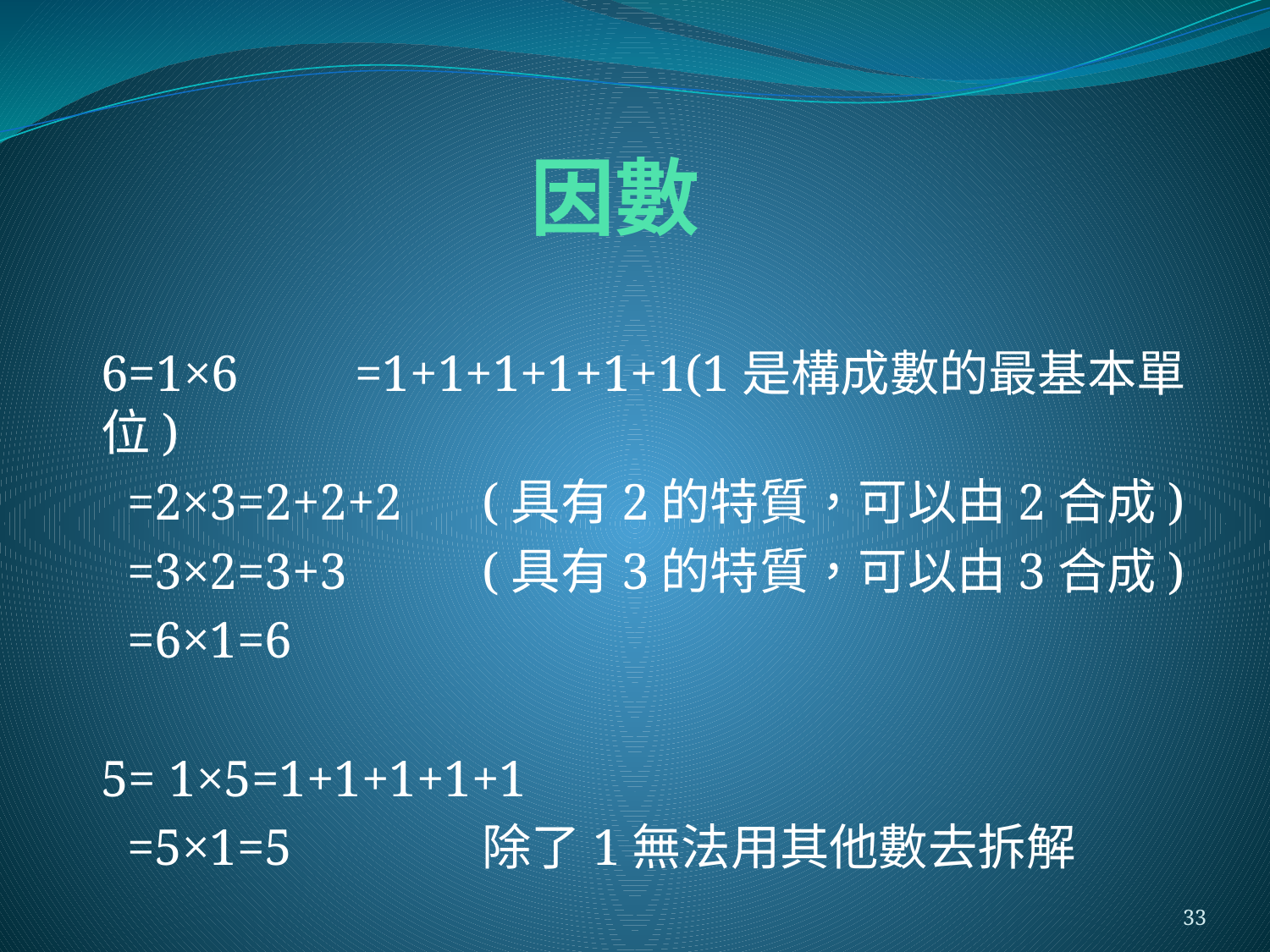

# 因數
6=1×6	=1+1+1+1+1+1(1是構成數的最基本單位)
  =2×3=2+2+2	(具有2的特質，可以由2合成)
  =3×2=3+3		(具有3的特質，可以由3合成)
  =6×1=6

5= 1×5=1+1+1+1+1
  =5×1=5		除了1無法用其他數去拆解
33